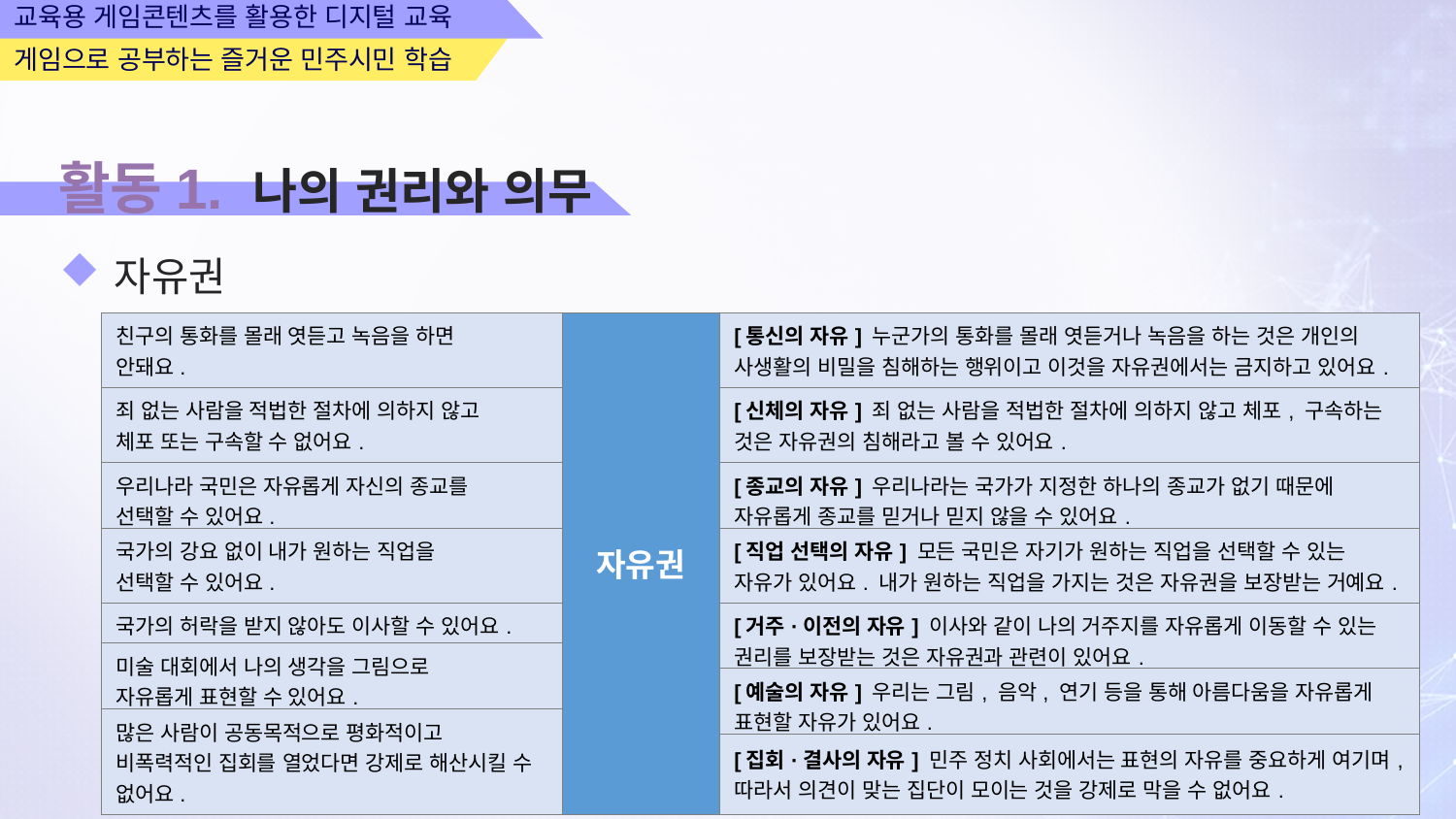

교육용 게임콘텐츠를 활용한 디지털 교육
게임으로 공부하는 즐거운 민주시민 학습

활동1. 나의 권리와 의무

자유권
| 친구의 통화를 몰래 엿듣고 녹음을 하면 안돼요. | 자유권 | [통신의 자유] 누군가의 통화를 몰래 엿듣거나 녹음을 하는 것은 개인의 사생활의 비밀을 침해하는 행위이고 이것을 자유권에서는 금지하고 있어요. |
| --- | --- | --- |
| 죄 없는 사람을 적법한 절차에 의하지 않고 체포 또는 구속할 수 없어요. |  | [신체의 자유] 죄 없는 사람을 적법한 절차에 의하지 않고 체포, 구속하는 것은 자유권의 침해라고 볼 수 있어요. |
| 우리나라 국민은 자유롭게 자신의 종교를 선택할 수 있어요. |  | [종교의 자유] 우리나라는 국가가 지정한 하나의 종교가 없기 때문에 자유롭게 종교를 믿거나 믿지 않을 수 있어요. |
| 국가의 강요 없이 내가 원하는 직업을 선택할 수 있어요. |  | [직업 선택의 자유] 모든 국민은 자기가 원하는 직업을 선택할 수 있는 자유가 있어요. 내가 원하는 직업을 가지는 것은 자유권을 보장받는 거예요. |
| 국가의 허락을 받지 않아도 이사할 수 있어요. |  | [거주·이전의 자유] 이사와 같이 나의 거주지를 자유롭게 이동할 수 있는 권리를 보장받는 것은 자유권과 관련이 있어요. |
| 미술 대회에서 나의 생각을 그림으로 자유롭게 표현할 수 있어요. |  |  |
| 미술 대회에서 나의 생각을 그림으로 자유롭게 표현할 수 있어요. |  | [예술의 자유] 우리는 그림, 음악, 연기 등을 통해 아름다움을 자유롭게 표현할 자유가 있어요. |
| 많은 사람이 공동목적으로 평화적이고 비폭력적인 집회를 열었다면 강제로 해산시킬 수 없어요. |  |  |
| 많은 사람이 공동목적으로 평화적이고 비폭력적인 집회를 열었다면 강제로 해산시킬 수 없어요. |  | [집회·결사의 자유] 민주 정치 사회에서는 표현의 자유를 중요하게 여기며, 따라서 의견이 맞는 집단이 모이는 것을 강제로 막을 수 없어요. |